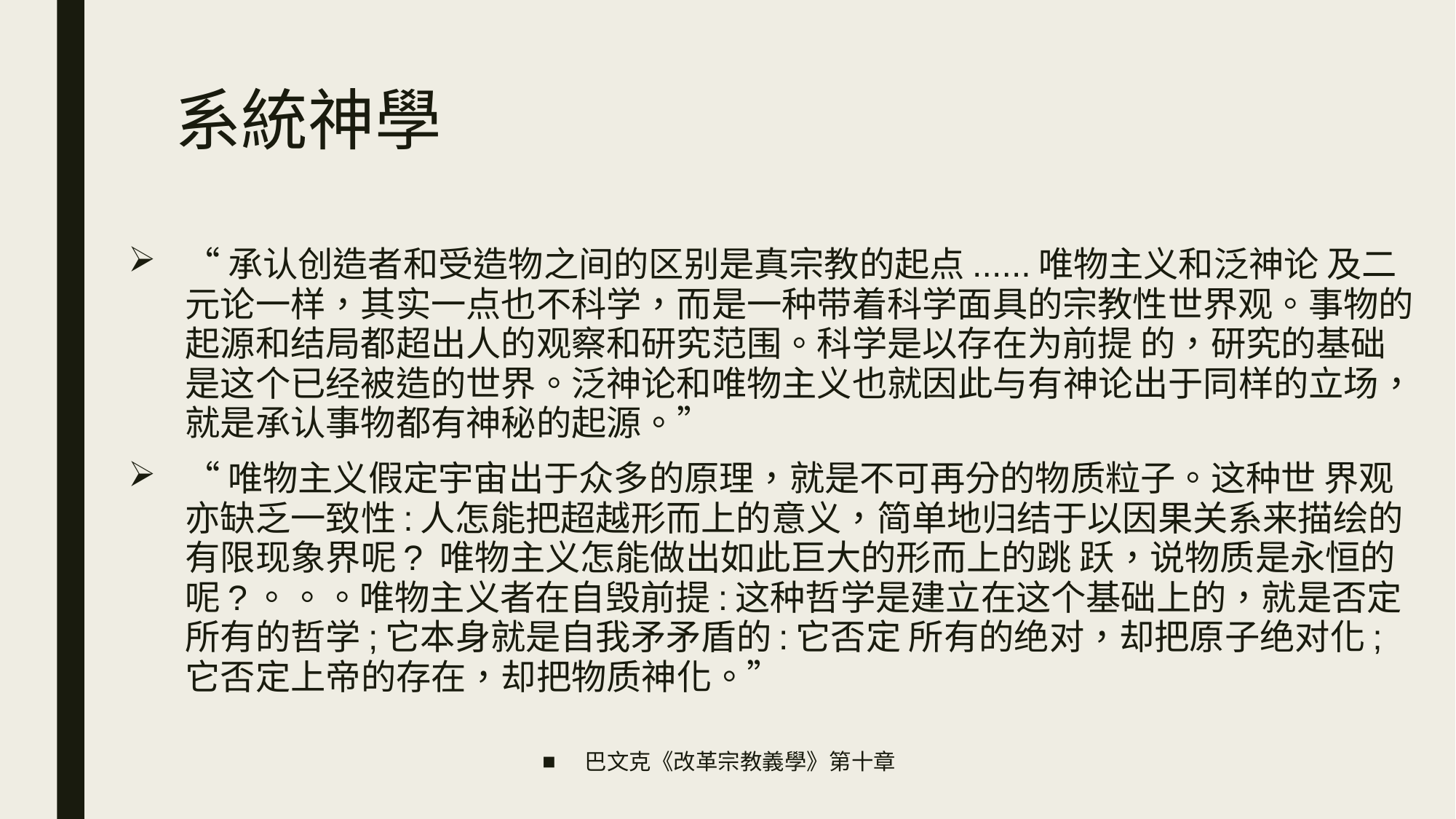

# 系統神學

“承认创造者和受造物之间的区别是真宗教的起点......唯物主义和泛神论 及二元论一样，其实一点也不科学，而是一种带着科学面具的宗教性世界观。事物的起源和结局都超出人的观察和研究范围。科学是以存在为前提 的，研究的基础是这个已经被造的世界。泛神论和唯物主义也就因此与有神论出于同样的立场，就是承认事物都有神秘的起源。”
“唯物主义假定宇宙出于众多的原理，就是不可再分的物质粒子。这种世 界观亦缺乏⼀致性:⼈怎能把超越形而上的意义，简单地归结于以因果关系来描绘的有限现象界呢? 唯物主义怎能做出如此巨大的形而上的跳 跃，说物质是永恒的呢?。。。唯物主义者在自毁前提:这种哲学是建立在这个基础上的，就是否定所有的哲学;它本身就是自我⽭矛盾的:它否定 所有的绝对，却把原子绝对化;它否定上帝的存在，却把物质神化。”

巴文克《改革宗教義學》第十章